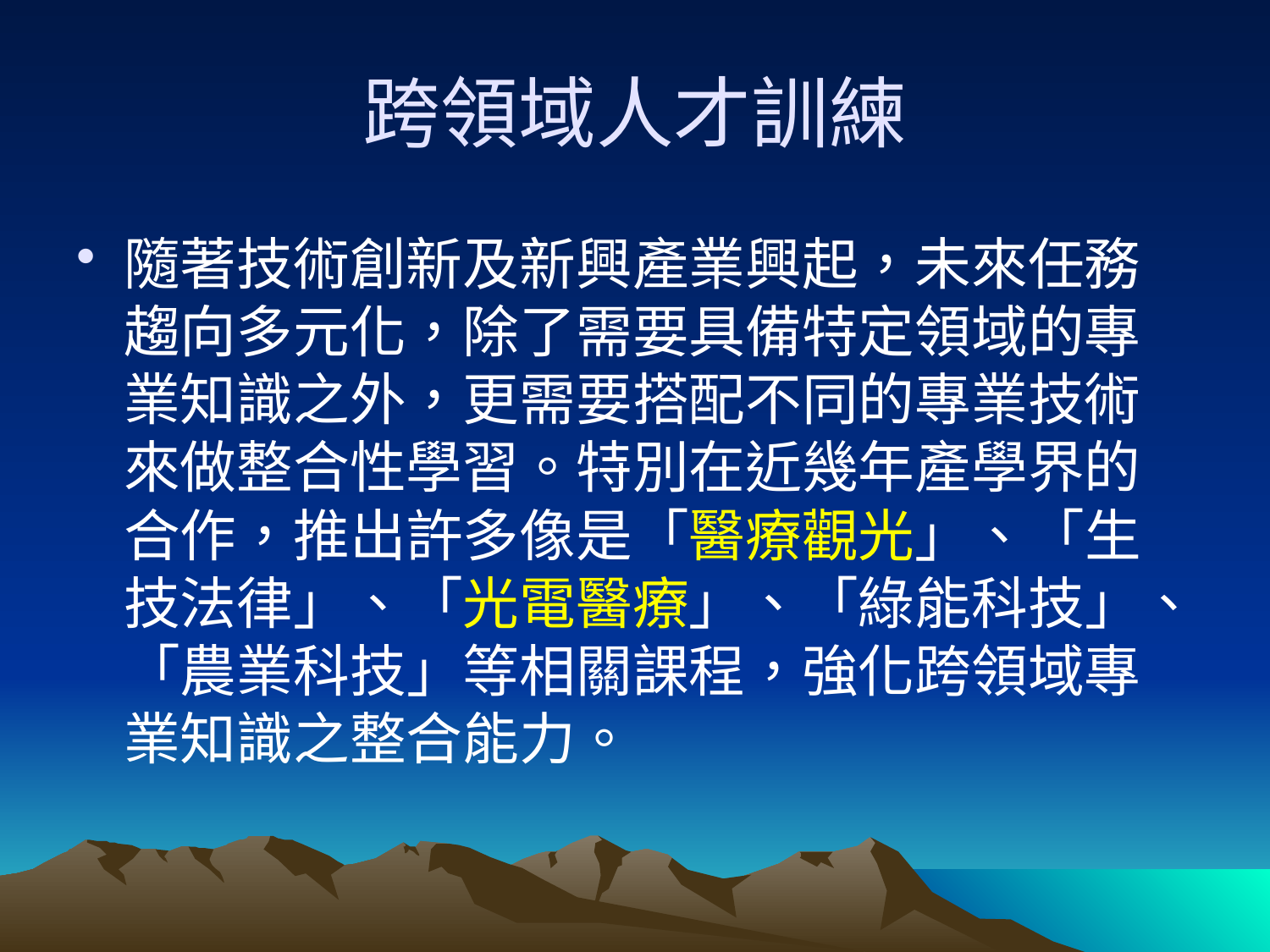

# 跨領域人才訓練
隨著技術創新及新興產業興起，未來任務趨向多元化，除了需要具備特定領域的專業知識之外，更需要搭配不同的專業技術來做整合性學習。特別在近幾年產學界的合作，推出許多像是「醫療觀光」、「生技法律」、「光電醫療」、「綠能科技」、「農業科技」等相關課程，強化跨領域專業知識之整合能力。